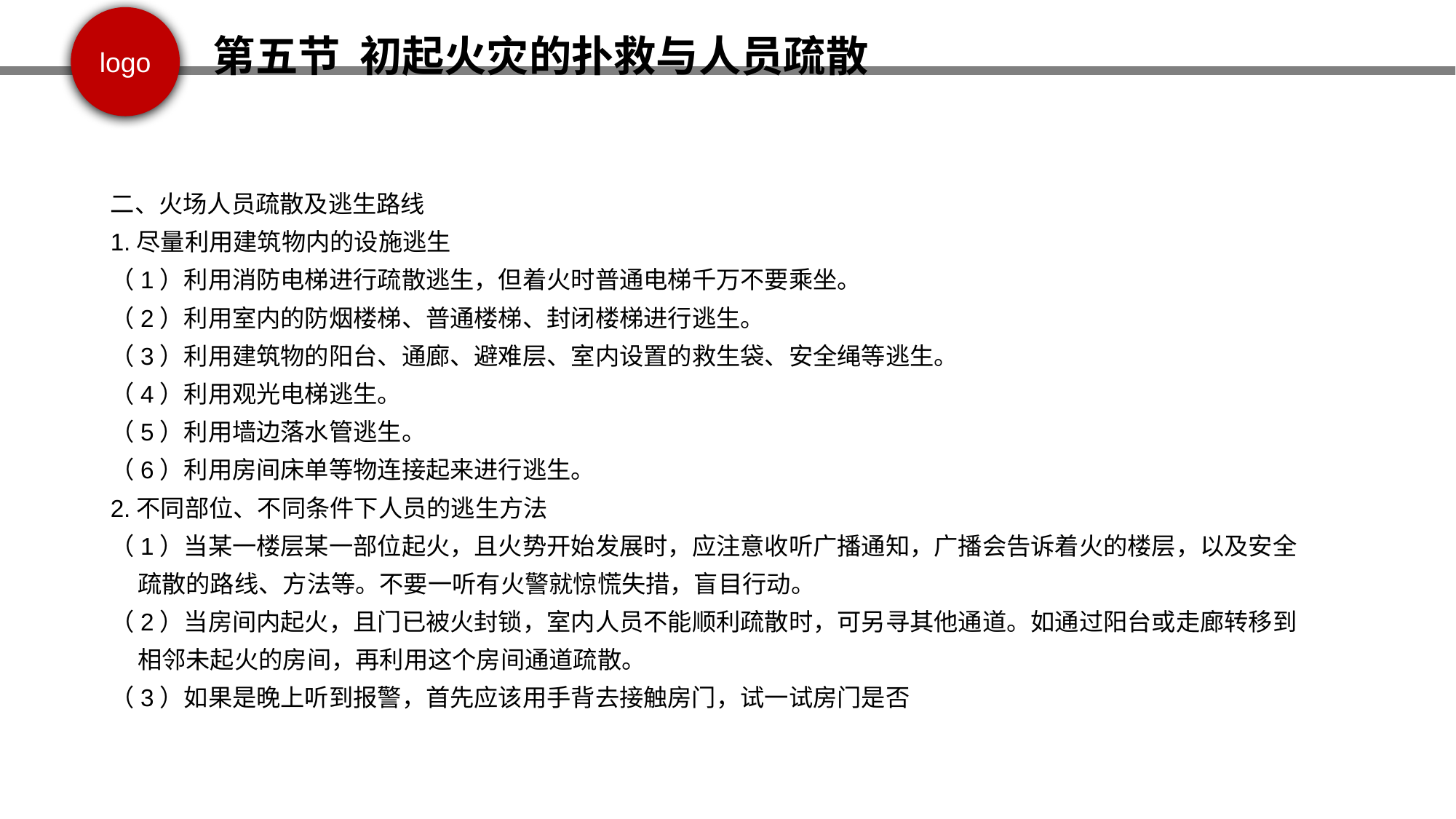

第五节  初起火灾的扑救与人员疏散
二、火场人员疏散及逃生路线
1.尽量利用建筑物内的设施逃生
（1）利用消防电梯进行疏散逃生，但着火时普通电梯千万不要乘坐。
（2）利用室内的防烟楼梯、普通楼梯、封闭楼梯进行逃生。
（3）利用建筑物的阳台、通廊、避难层、室内设置的救生袋、安全绳等逃生。
（4）利用观光电梯逃生。
（5）利用墙边落水管逃生。
（6）利用房间床单等物连接起来进行逃生。
2.不同部位、不同条件下人员的逃生方法
（1）当某一楼层某一部位起火，且火势开始发展时，应注意收听广播通知，广播会告诉着火的楼层，以及安全疏散的路线、方法等。不要一听有火警就惊慌失措，盲目行动。
（2）当房间内起火，且门已被火封锁，室内人员不能顺利疏散时，可另寻其他通道。如通过阳台或走廊转移到相邻未起火的房间，再利用这个房间通道疏散。
（3）如果是晚上听到报警，首先应该用手背去接触房门，试一试房门是否